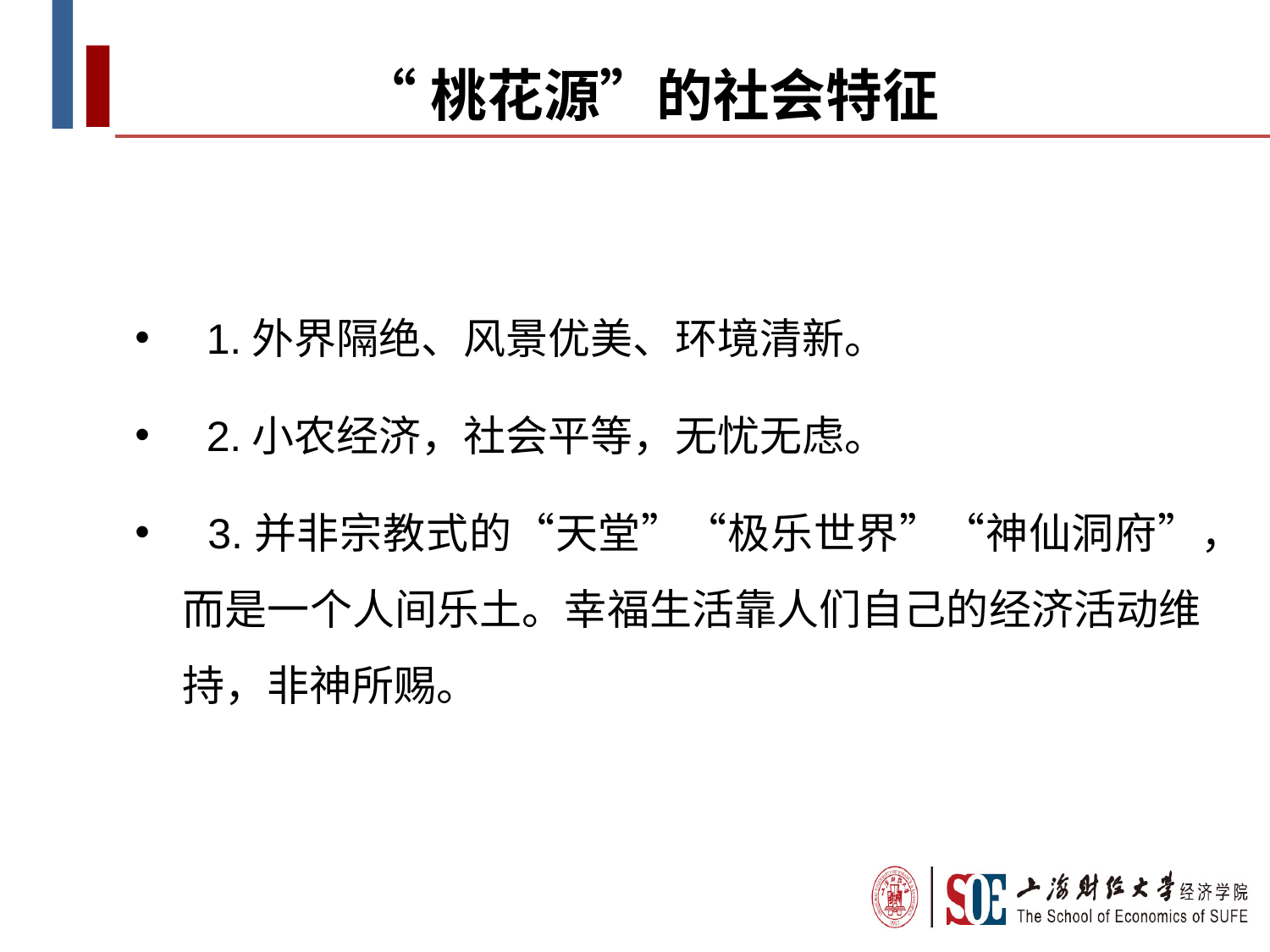

“桃花源”的社会特征
  1.外界隔绝、风景优美、环境清新。
  2.小农经济，社会平等，无忧无虑。
  3.并非宗教式的“天堂”“极乐世界”“神仙洞府”，而是一个人间乐土。幸福生活靠人们自己的经济活动维持，非神所赐。